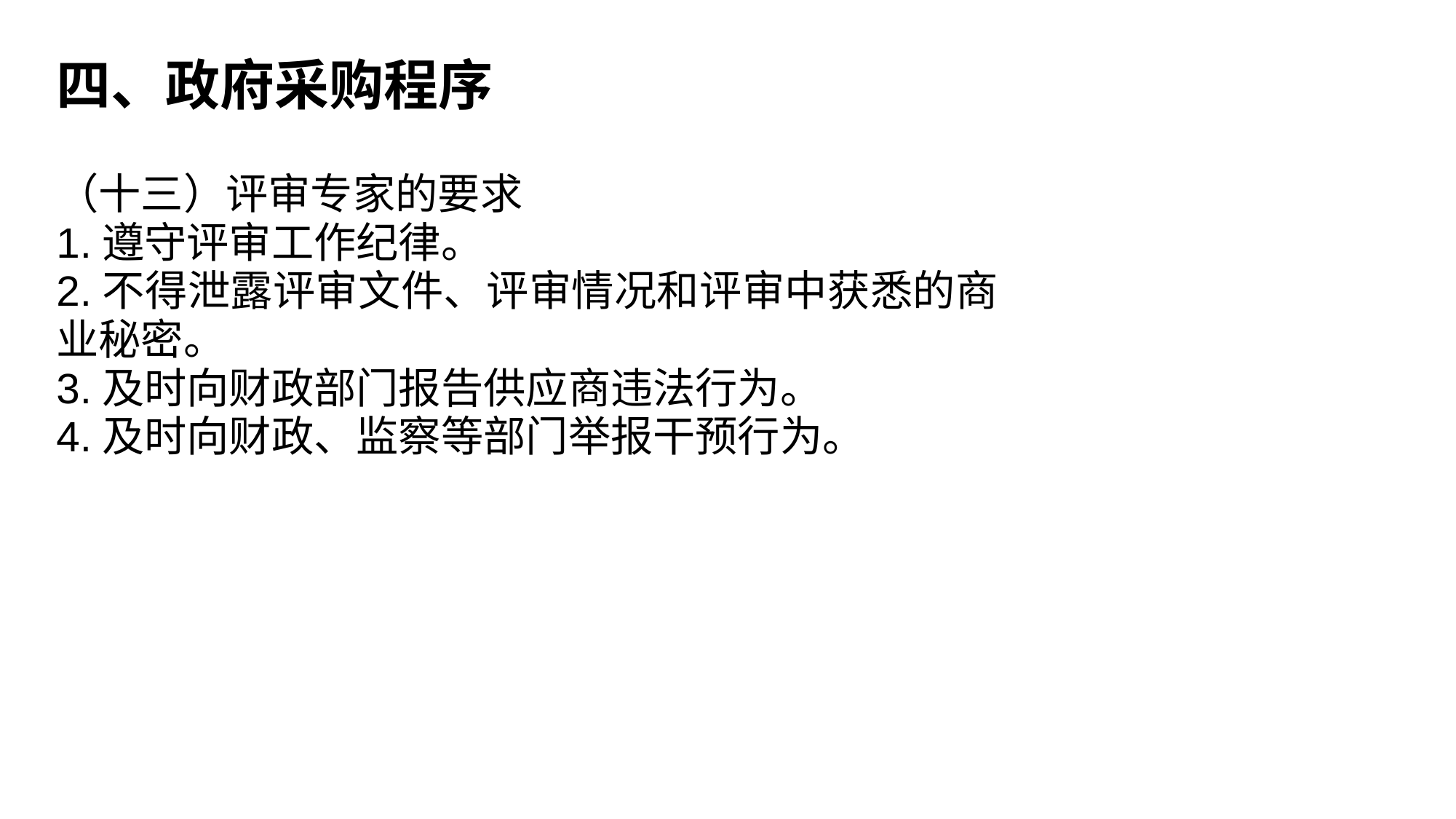

四、政府采购程序
（十三）评审专家的要求
1.遵守评审工作纪律。
2.不得泄露评审文件、评审情况和评审中获悉的商业秘密。
3.及时向财政部门报告供应商违法行为。
4.及时向财政、监察等部门举报干预行为。